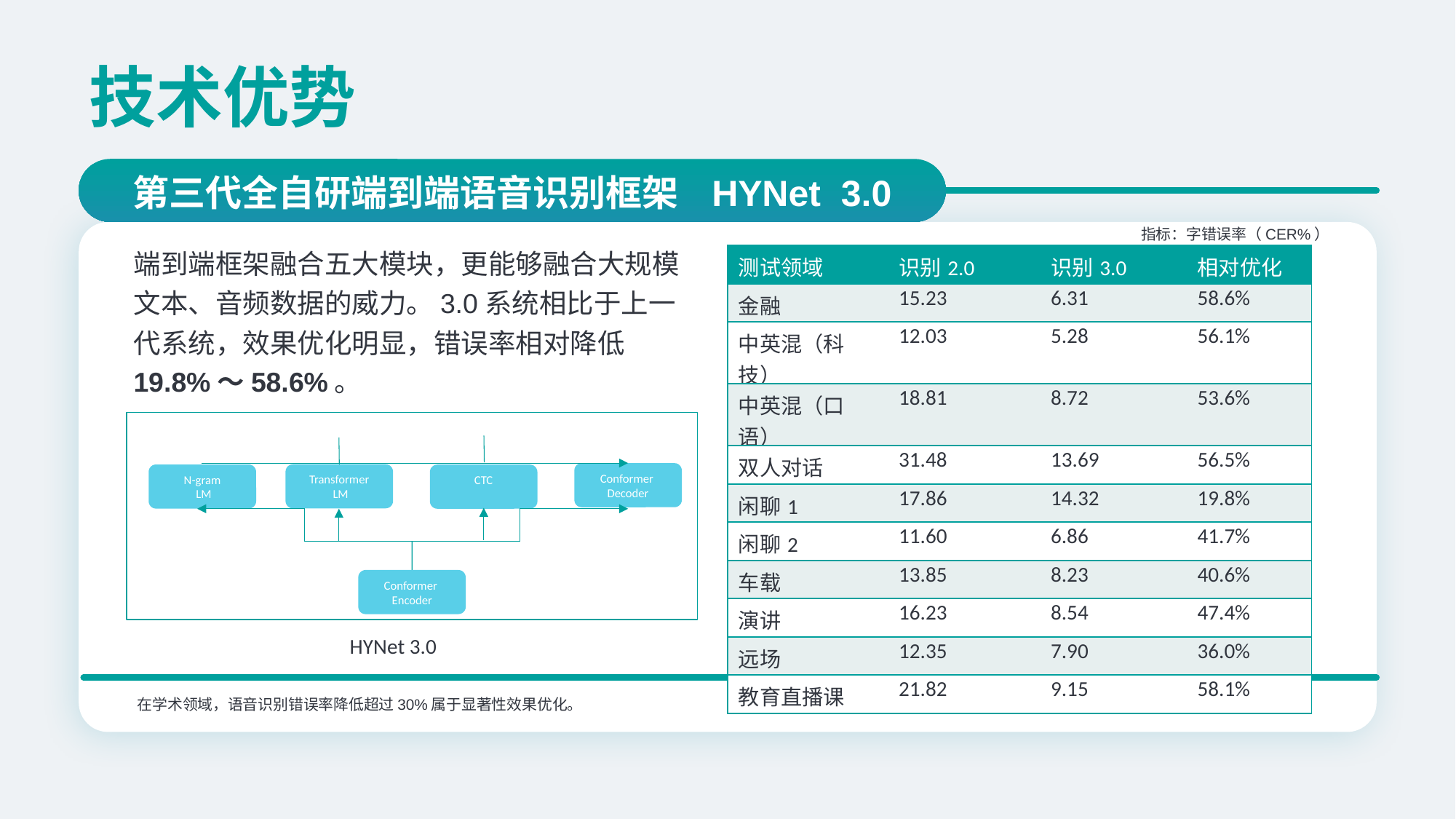

技术优势

第三代全自研端到端语音识别框架   HYNet  3.0
指标：字错误率（CER%）
·在学术领域，语音识别错误率降低超过30%属于显著性效果优化。
端到端框架融合五大模块，更能够融合大规模文本、音频数据的威力。3.0系统相比于上一代系统，效果优化明显，错误率相对降低19.8%～58.6%。
| 测试领域 | 识别2.0 | 识别3.0 | 相对优化 |
| --- | --- | --- | --- |
| 金融 | 15.23 | 6.31 | 58.6% |
| 中英混（科技） | 12.03 | 5.28 | 56.1% |
| 中英混（口语） | 18.81 | 8.72 | 53.6% |
| 双人对话 | 31.48 | 13.69 | 56.5% |
| 闲聊1 | 17.86 | 14.32 | 19.8% |
| 闲聊2 | 11.60 | 6.86 | 41.7% |
| 车载 | 13.85 | 8.23 | 40.6% |
| 演讲 | 16.23 | 8.54 | 47.4% |
| 远场 | 12.35 | 7.90 | 36.0% |
| 教育直播课 | 21.82 | 9.15 | 58.1% |

Conformer
Decoder
Transformer
 LM
N-gram
 LM
CTC

Conformer
Encoder
HYNet 3.0
在学术领域，语音识别错误率降低超过30%属于显著性效果优化。